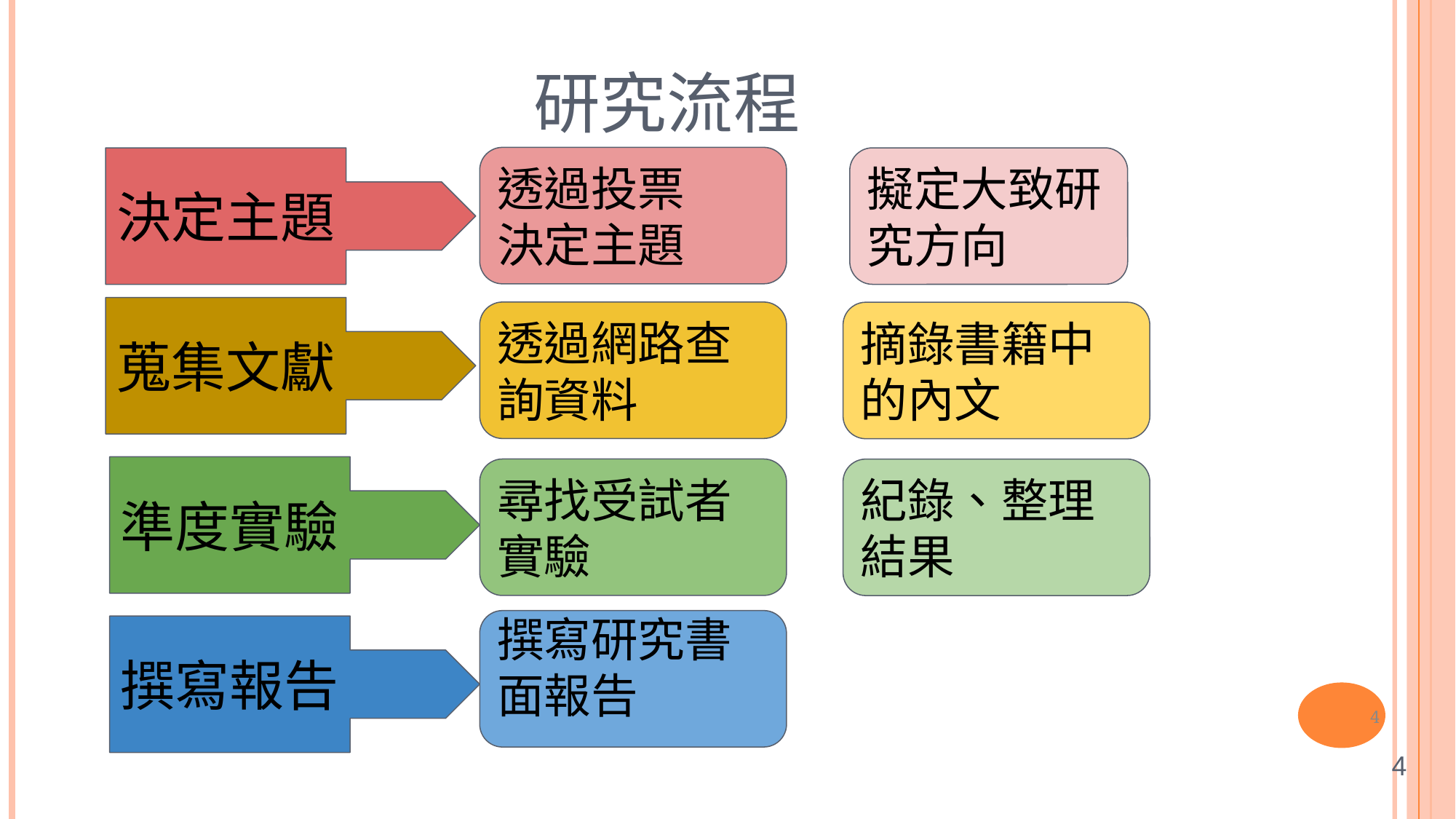

# 研究流程
透過投票
決定主題
擬定大致研究方向
決定主題
蒐集文獻
透過網路查詢資料
摘錄書籍中的內文
準度實驗
尋找受試者實驗
紀錄、整理結果
撰寫研究書面報告

撰寫報告
4
4